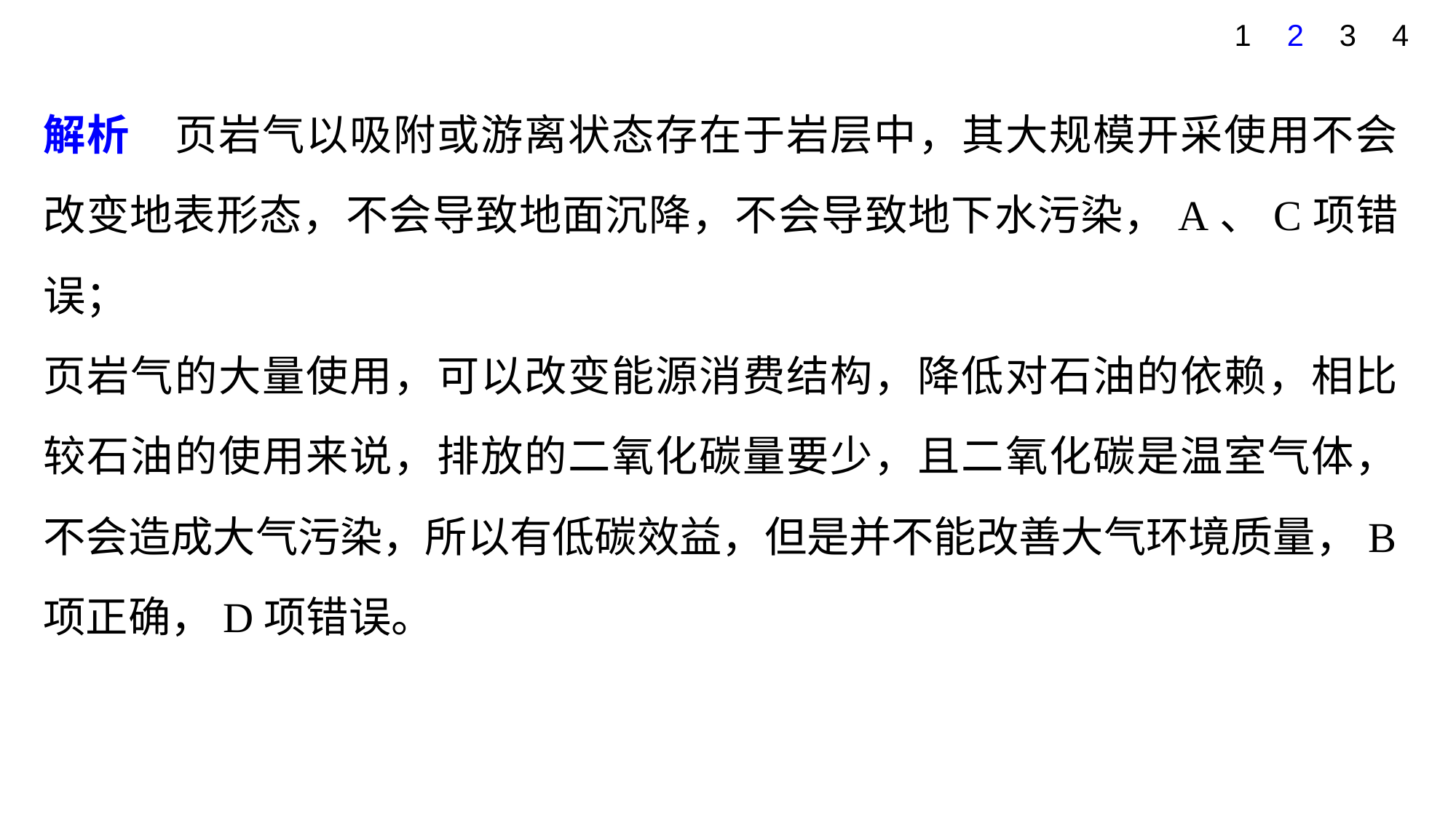

1
2
3
4
解析　页岩气以吸附或游离状态存在于岩层中，其大规模开采使用不会改变地表形态，不会导致地面沉降，不会导致地下水污染，A、C项错误；
页岩气的大量使用，可以改变能源消费结构，降低对石油的依赖，相比较石油的使用来说，排放的二氧化碳量要少，且二氧化碳是温室气体，不会造成大气污染，所以有低碳效益，但是并不能改善大气环境质量，B项正确，D项错误。